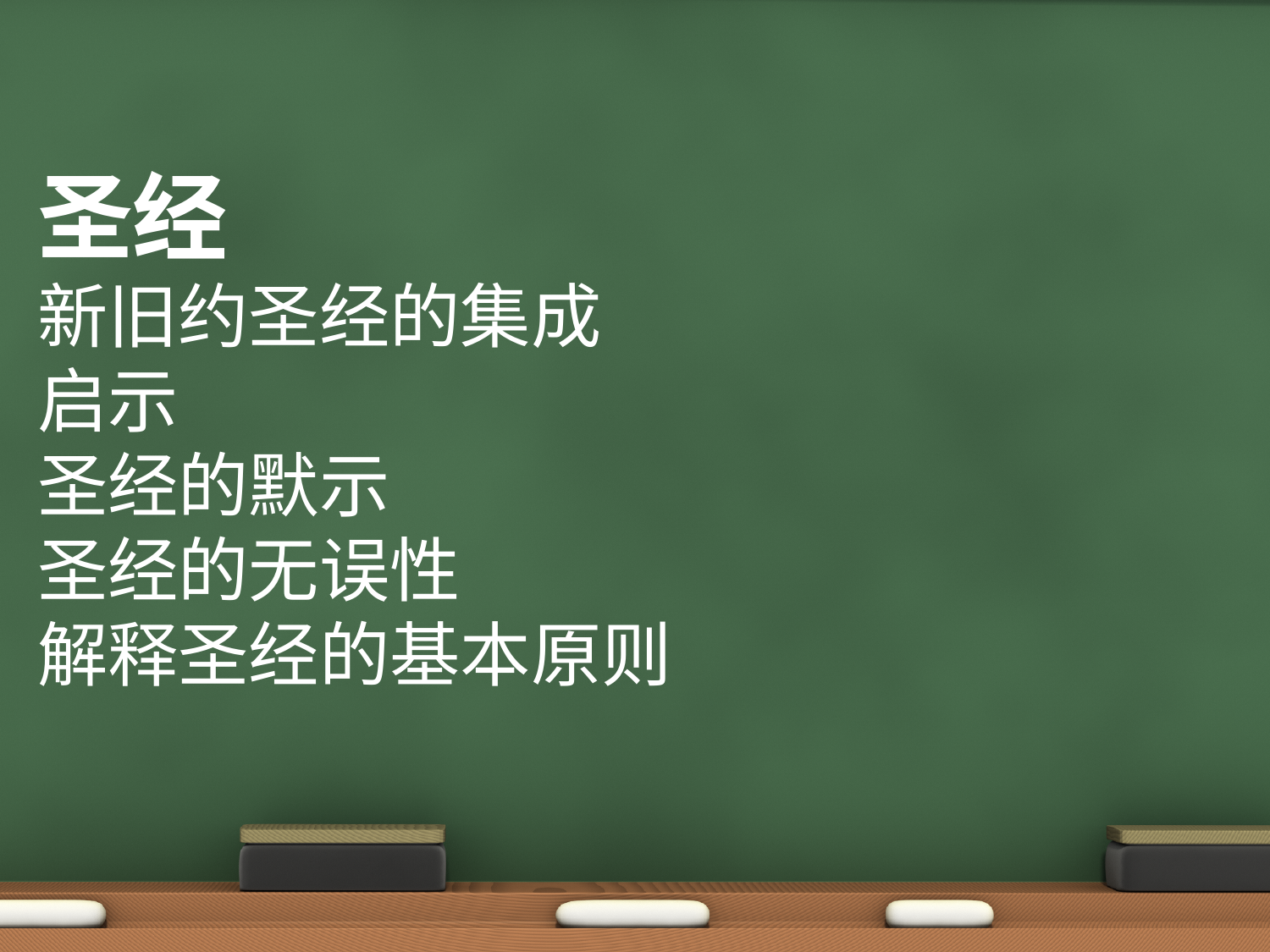

圣经
新旧约圣经的集成
启示
圣经的默示
圣经的无误性
解释圣经的基本原则